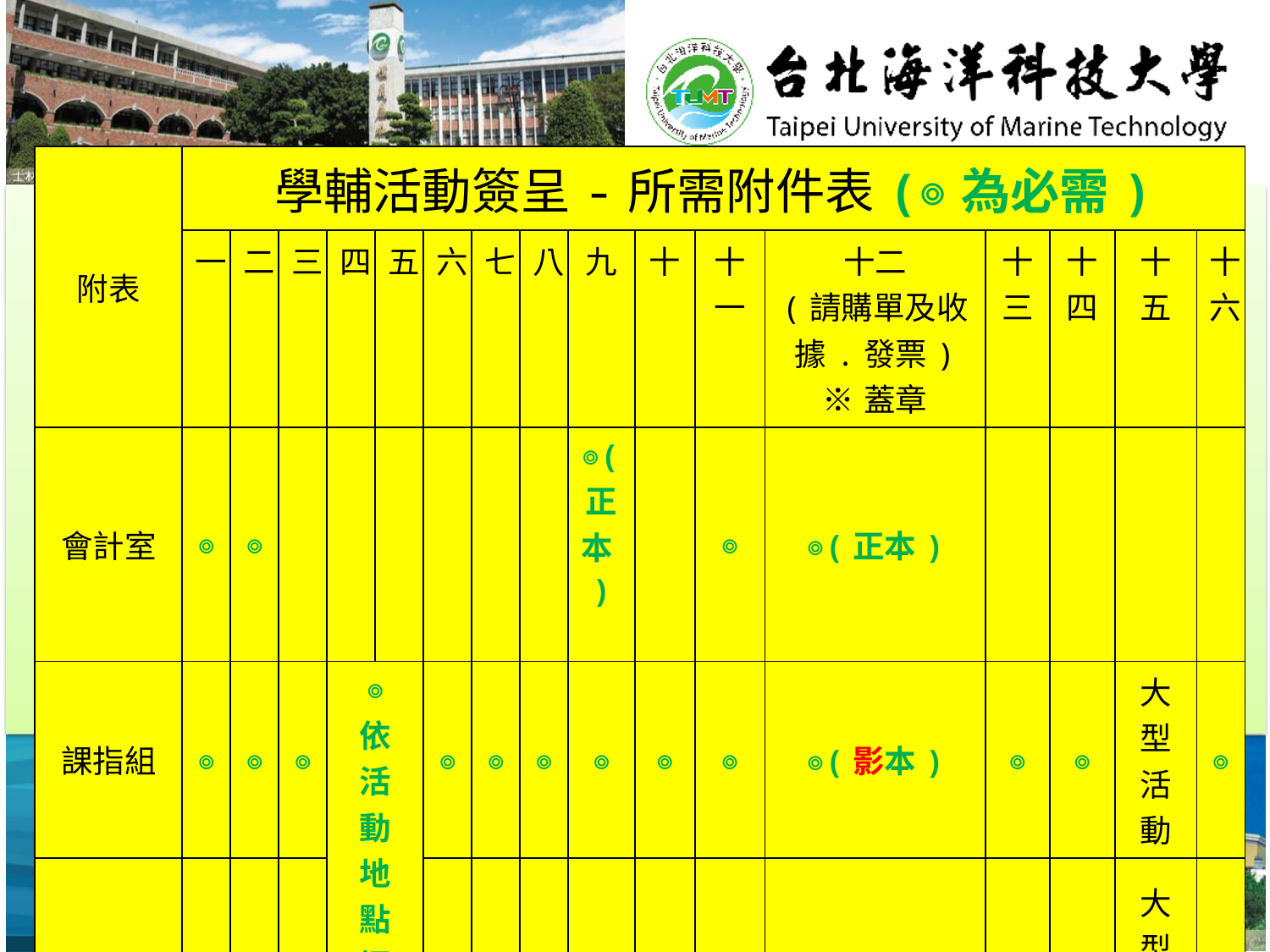

| 附表 | 學輔活動簽呈-所需附件表(◎為必需) |  |  |  |  |  |  |  |  |  |  |  |  |  |  |  |
| --- | --- | --- | --- | --- | --- | --- | --- | --- | --- | --- | --- | --- | --- | --- | --- | --- |
|  | 一 | 二 | 三 | 四 | 五 | 六 | 七 | 八 | 九 | 十 | 十一 | 十二 (請購單及收據.發票) ※蓋章 | 十三 | 十四 | 十五 | 十六 |
| 會計室 | ◎ | ◎ |  |  |  |  |  |  | ◎(正本) |  | ◎ | ◎(正本) |  |  |  |  |
| 課指組 | ◎ | ◎ | ◎ | ◎ 依 活 動 地 點 擇 一 |  | ◎ | ◎ | ◎ | ◎ | ◎ | ◎ | ◎(影本) | ◎ | ◎ | 大型活動 | ◎ |
| 社團 | ◎ | ◎ | ◎ |  |  | ◎ | ◎ | ◎ | ◎ | ◎ | ◎ | ◎(影本) | ◎ | ◎ | 大型活動 | ◎ |